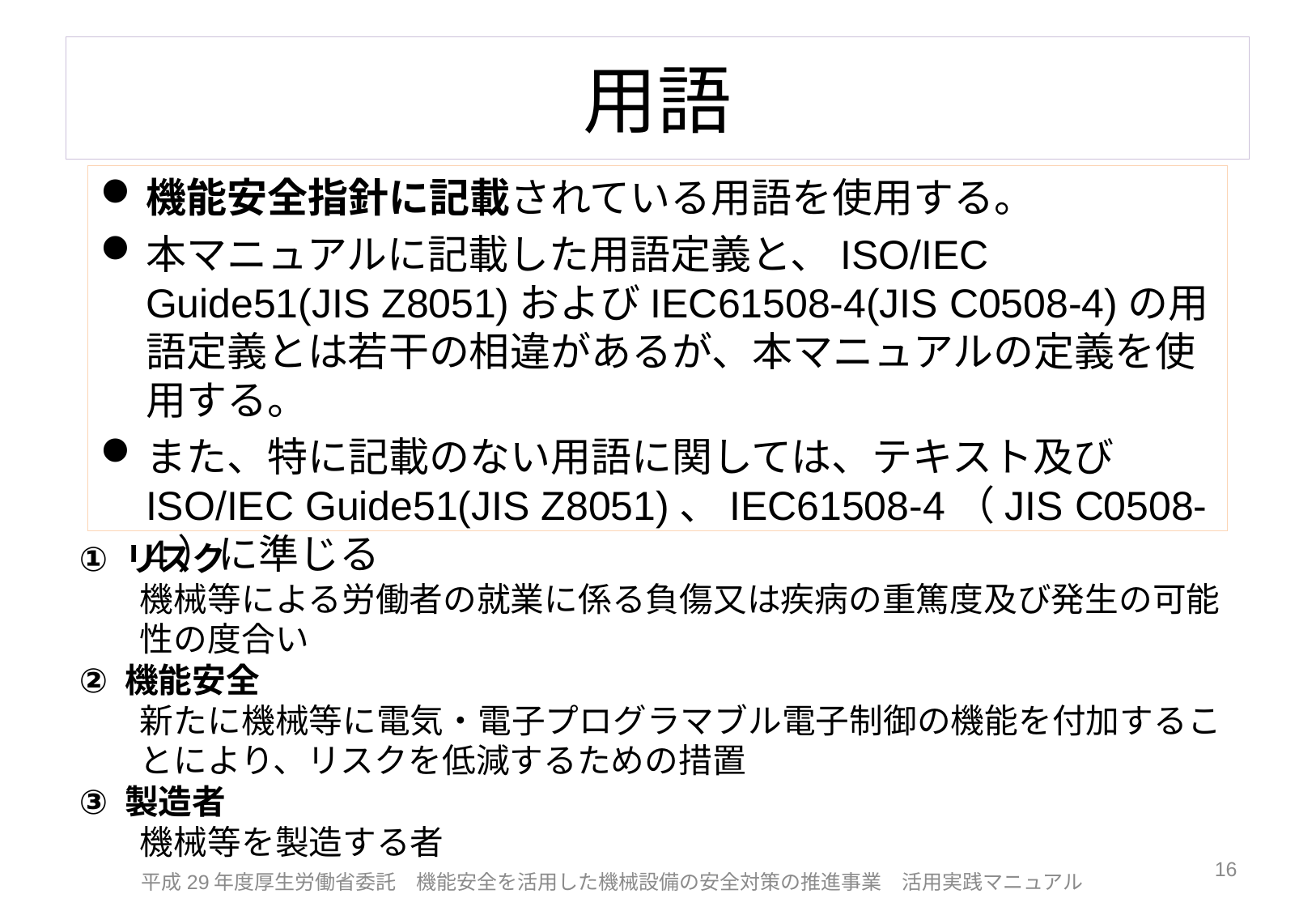

# 用語
機能安全指針に記載されている用語を使用する。
本マニュアルに記載した用語定義と、ISO/IEC Guide51(JIS Z8051)およびIEC61508-4(JIS C0508-4)の用語定義とは若干の相違があるが、本マニュアルの定義を使用する。
また、特に記載のない用語に関しては、テキスト及びISO/IEC Guide51(JIS Z8051)、IEC61508-4（JIS C0508-4）に準じる
リスク
機械等による労働者の就業に係る負傷又は疾病の重篤度及び発生の可能性の度合い
機能安全
新たに機械等に電気・電子プログラマブル電子制御の機能を付加することにより、リスクを低減するための措置
製造者
機械等を製造する者
16
平成29年度厚生労働省委託　機能安全を活用した機械設備の安全対策の推進事業　活用実践マニュアル